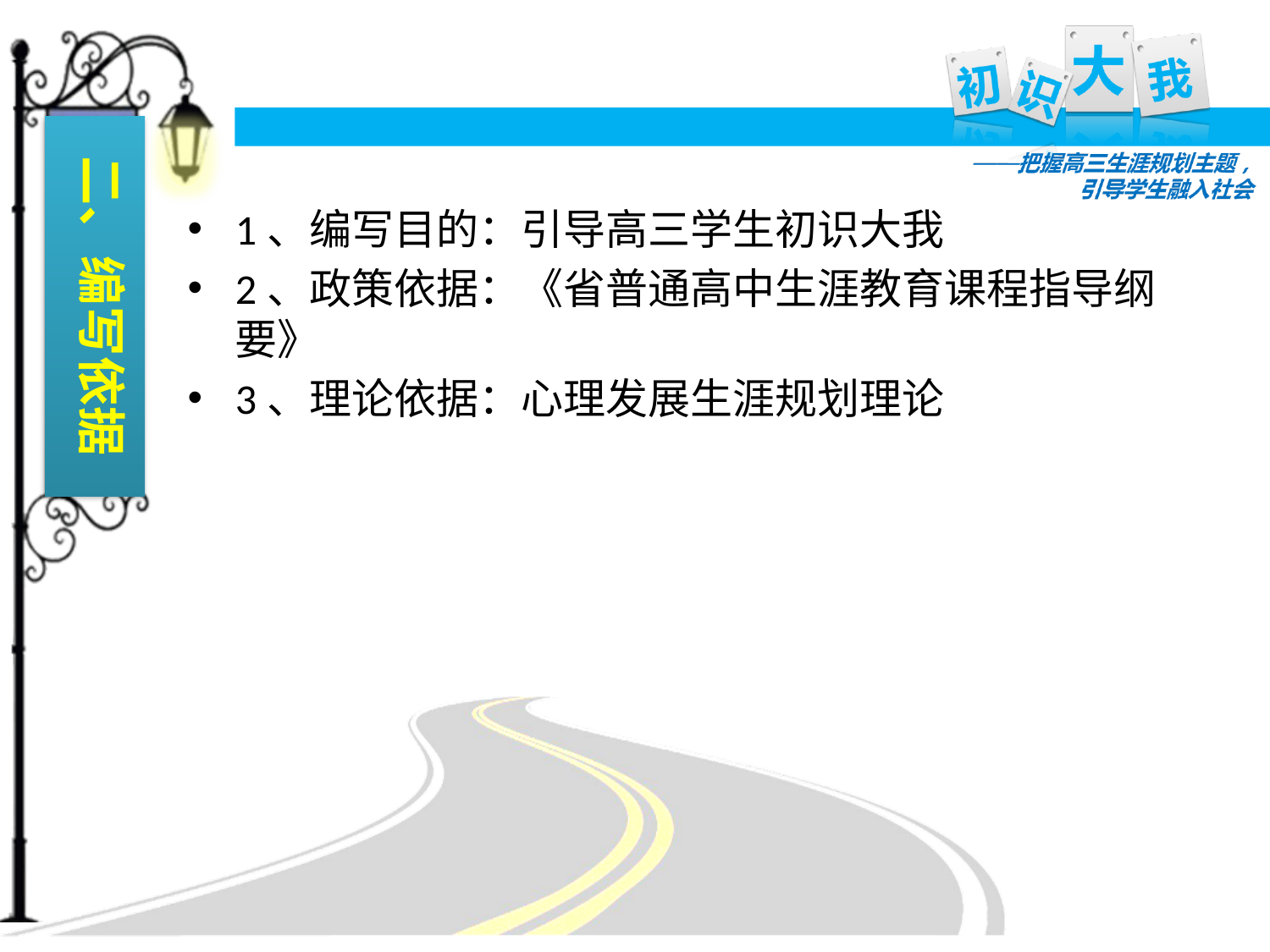

二、编写依据
1、编写目的：引导高三学生初识大我
2、政策依据：《省普通高中生涯教育课程指导纲要》
3、理论依据：心理发展生涯规划理论